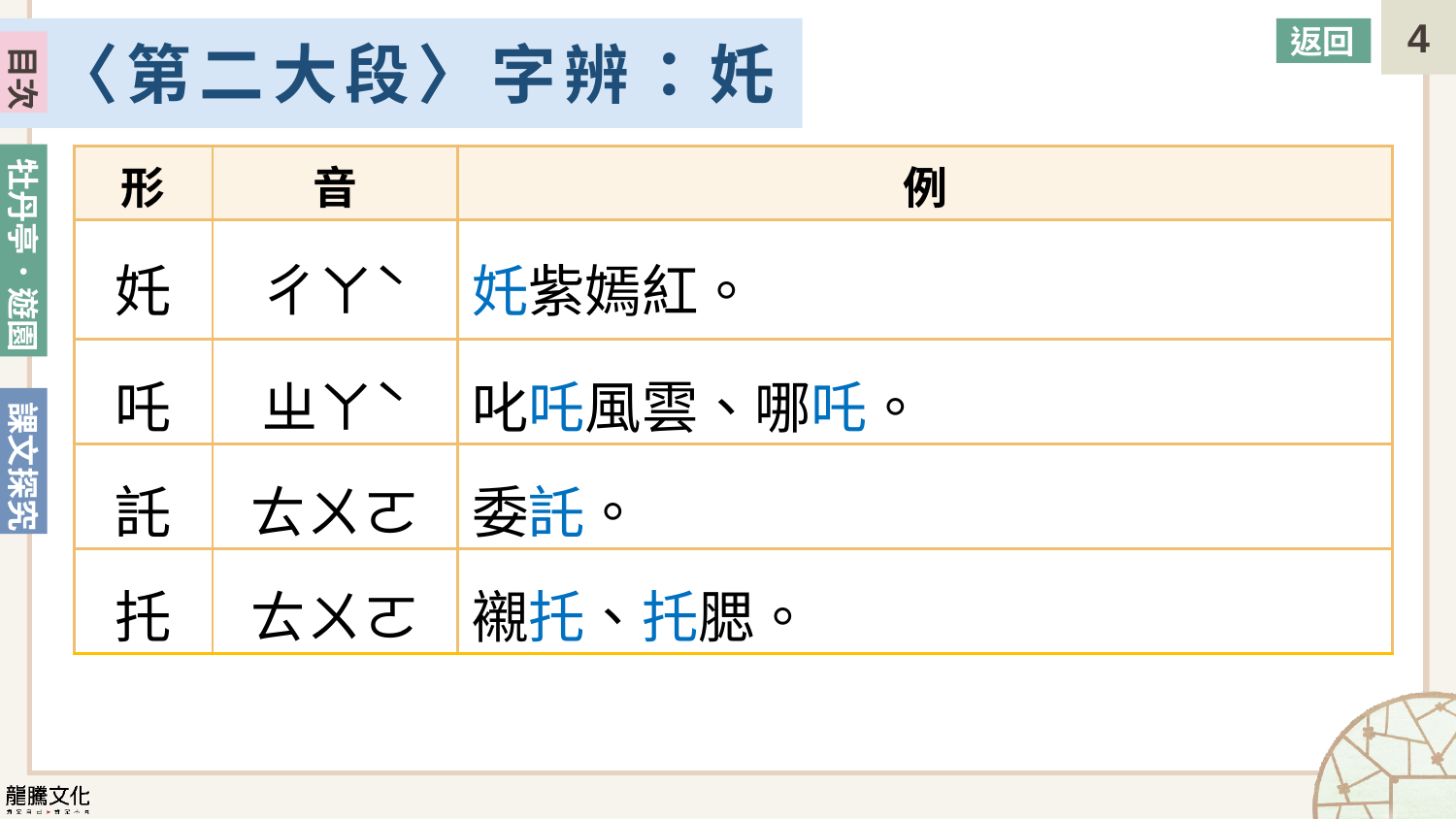

返回
〈第二大段〉字辨：奼
目次
| 形 | 音 | 例 |
| --- | --- | --- |
| 奼 | ㄔㄚˋ | 奼紫嫣紅。 |
| 吒 | ㄓㄚˋ | 叱吒風雲、哪吒。 |
| 託 | ㄊㄨㄛ | 委託。 |
| 托 | ㄊㄨㄛ | 襯托、托腮。 |